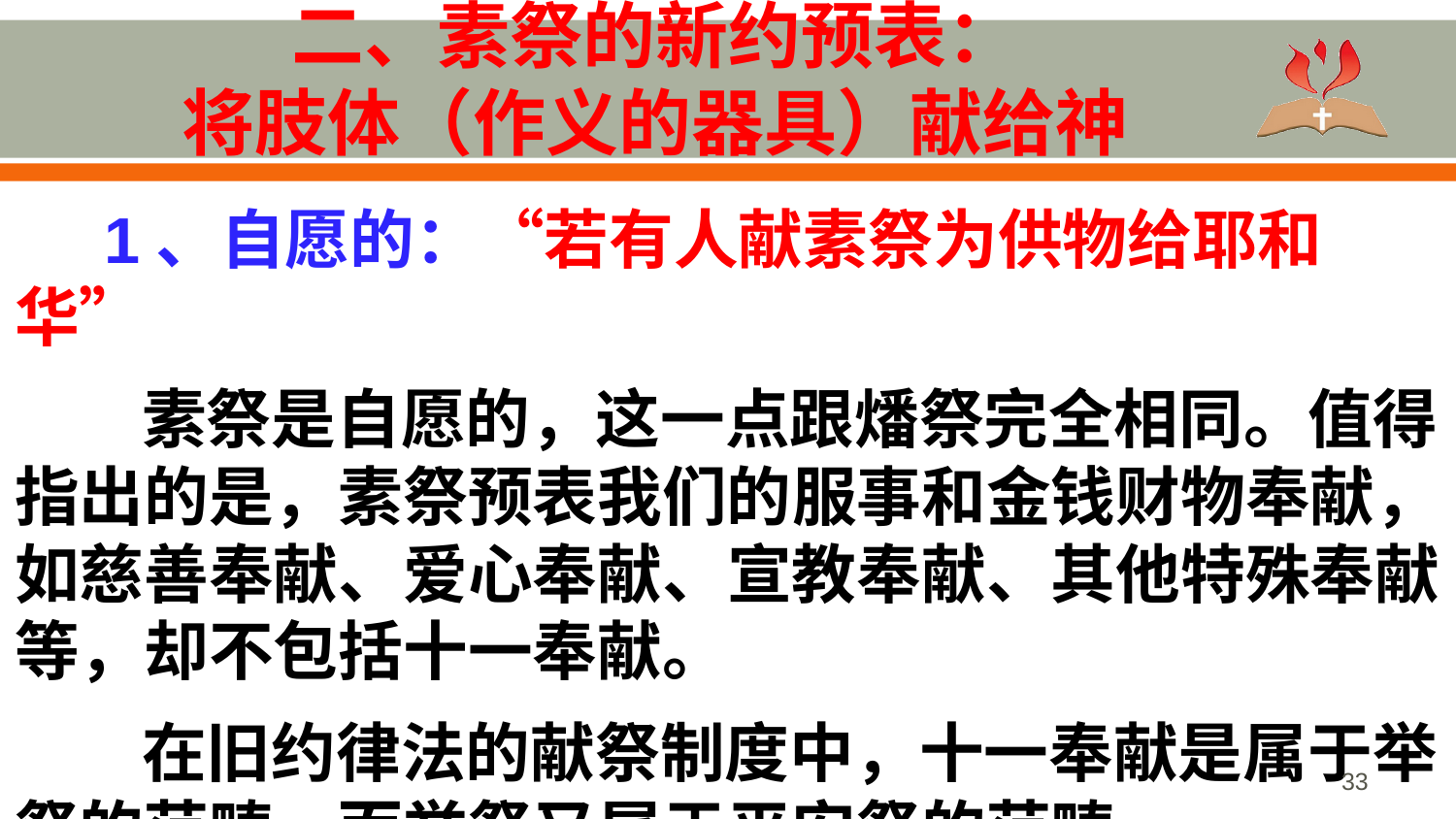

# 二、素祭的新约预表： 将肢体（作义的器具）献给神
     1、自愿的：“若有人献素祭为供物给耶和华”
素祭是自愿的，这一点跟燔祭完全相同。值得指出的是，素祭预表我们的服事和金钱财物奉献，如慈善奉献、爱心奉献、宣教奉献、其他特殊奉献等，却不包括十一奉献。
在旧约律法的献祭制度中，十一奉献是属于举祭的范畴，而举祭又属于平安祭的范畴。

33